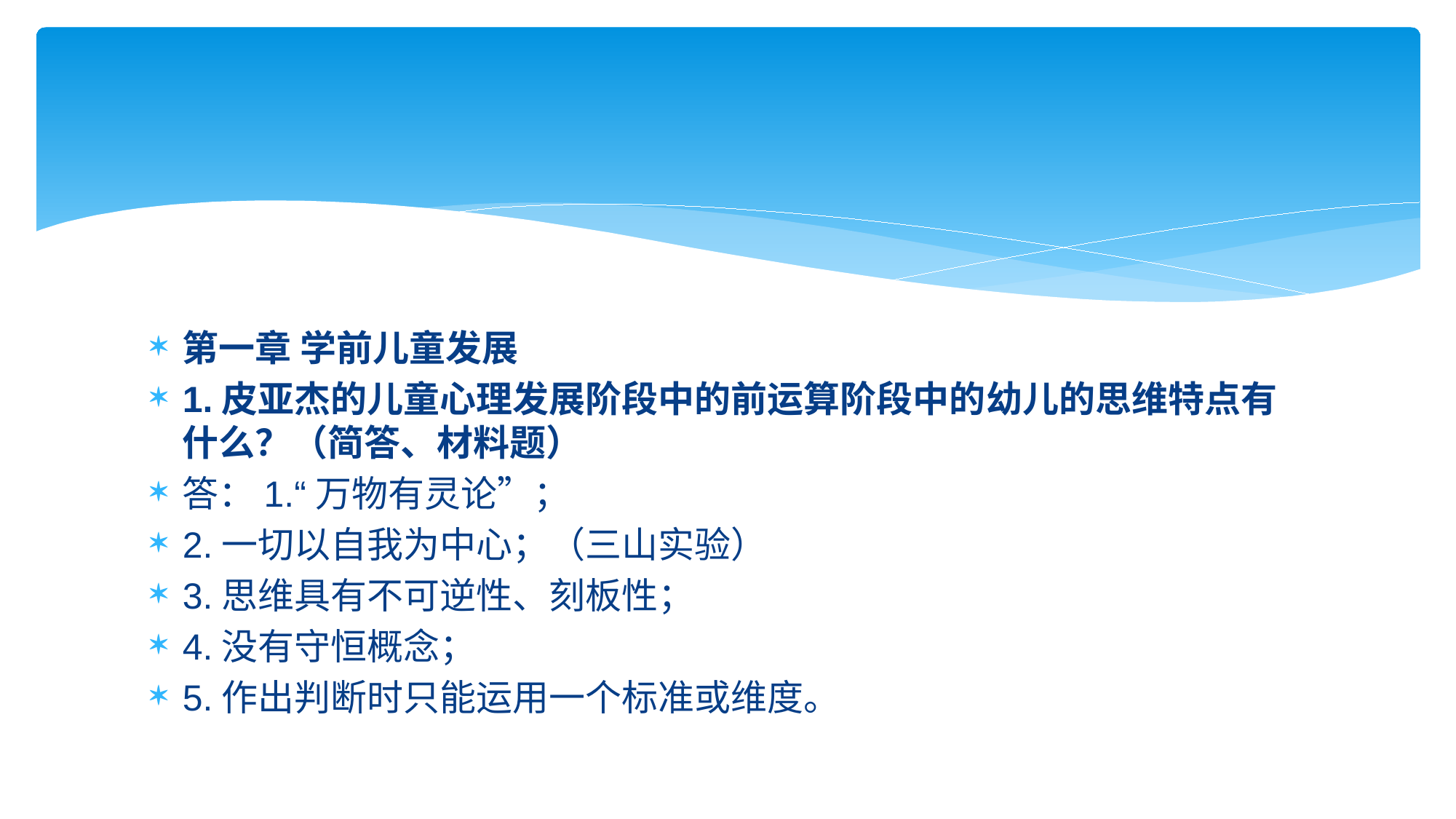

#
第一章 学前儿童发展
1.皮亚杰的儿童心理发展阶段中的前运算阶段中的幼儿的思维特点有什么？（简答、材料题）
答：1.“万物有灵论”；
2.一切以自我为中心；（三山实验）
3.思维具有不可逆性、刻板性；
4.没有守恒概念；
5.作出判断时只能运用一个标准或维度。